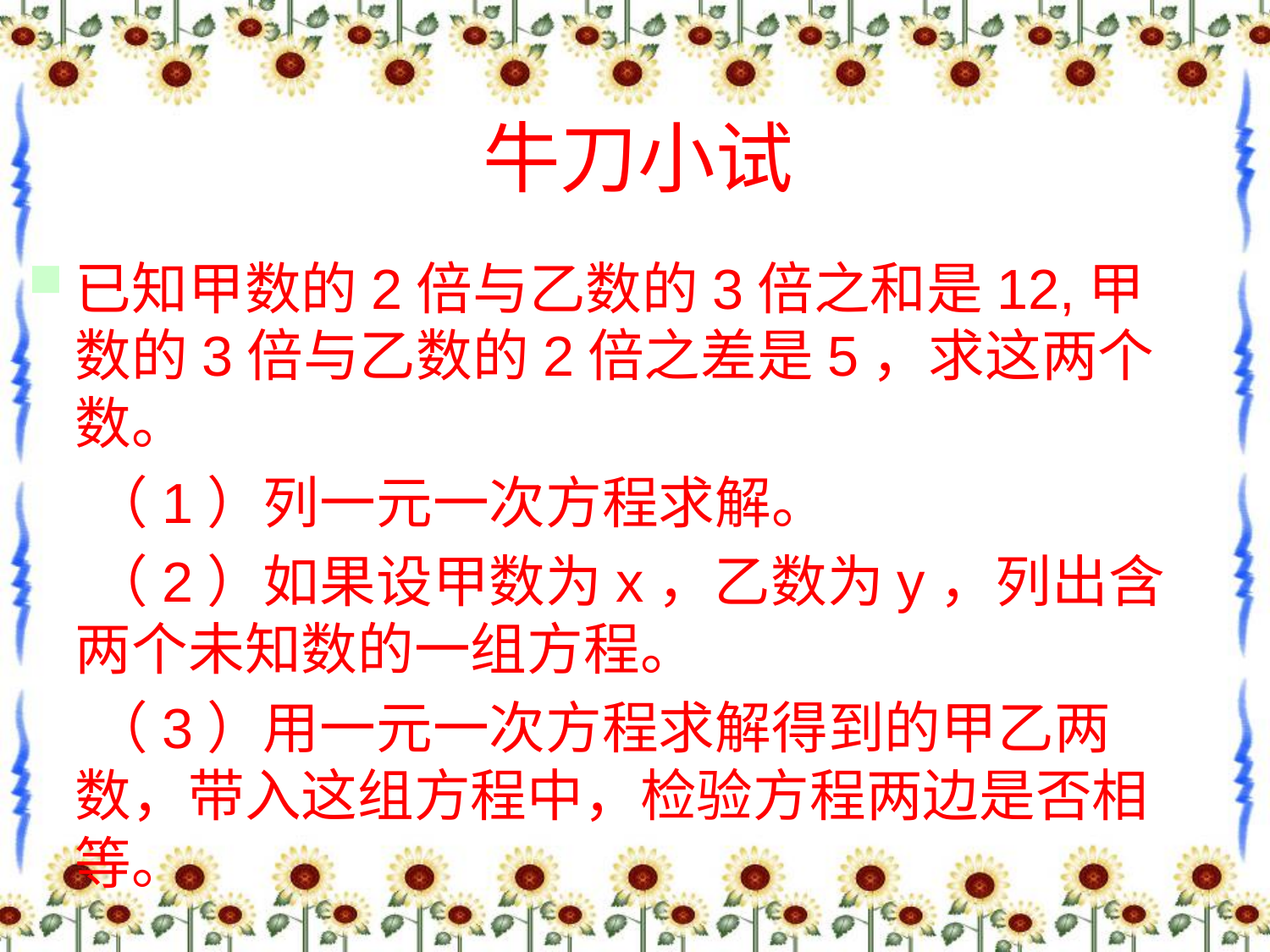

# 牛刀小试
已知甲数的2倍与乙数的3倍之和是12,甲数的3倍与乙数的2倍之差是5，求这两个数。
    （1）列一元一次方程求解。
    （2）如果设甲数为x，乙数为y，列出含两个未知数的一组方程。
    （3）用一元一次方程求解得到的甲乙两数，带入这组方程中，检验方程两边是否相等。